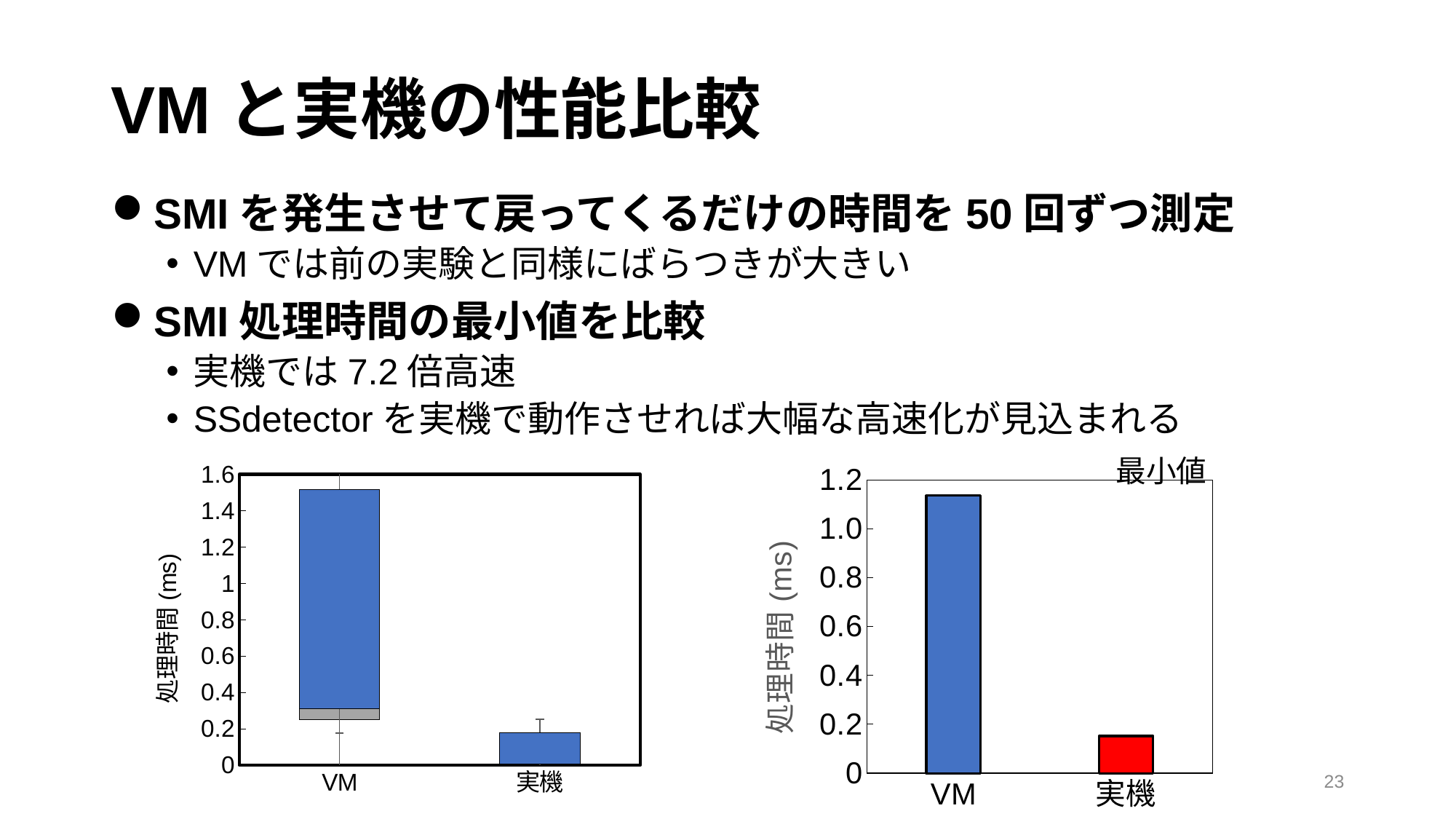

# VMと実機の性能比較
SMIを発生させて戻ってくるだけの時間を50回ずつ測定
VMでは前の実験と同様にばらつきが大きい
SMI処理時間の最小値を比較
実機では7.2倍高速
SSdetectorを実機で動作させれば大幅な高速化が見込まれる

最小値

### Chart

| Category |  |  |  |
|---|---|---|---|
| VM | 0.24917049999999974 | 0.059791250000000185 | 1.20837675 |
| 実機 | 0.0025085000000000246 | 0.003809000000000007 | 0.1732125 |

### Chart

| Category |  |
|---|---|
| VM | 1.1359549999999998 |
| 実機 | 0.152318 |
23